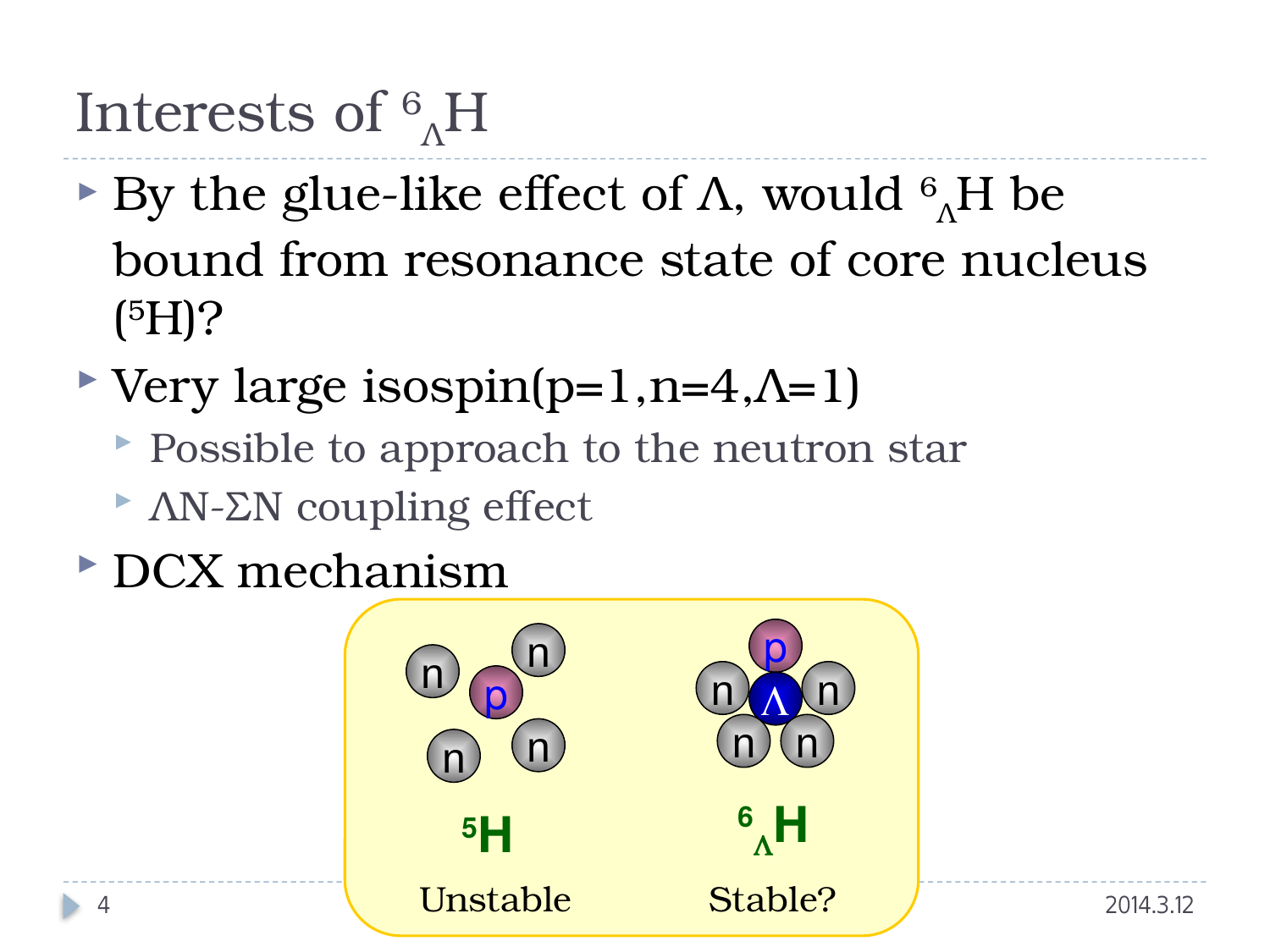

# Interests of 6ΛH
By the glue-like effect of Λ, would 6ΛH be bound from resonance state of core nucleus (5H)?
Very large isospin(p=1,n=4,Λ=1)
Possible to approach to the neutron star
ΛN-ΣN coupling effect
DCX mechanism

p
n
n
Λ
n
n
6ΛH
Unstable
Stable?
n
n
p
n
n
5H
4
第１１回ハドロン・スクエア
2014.3.12